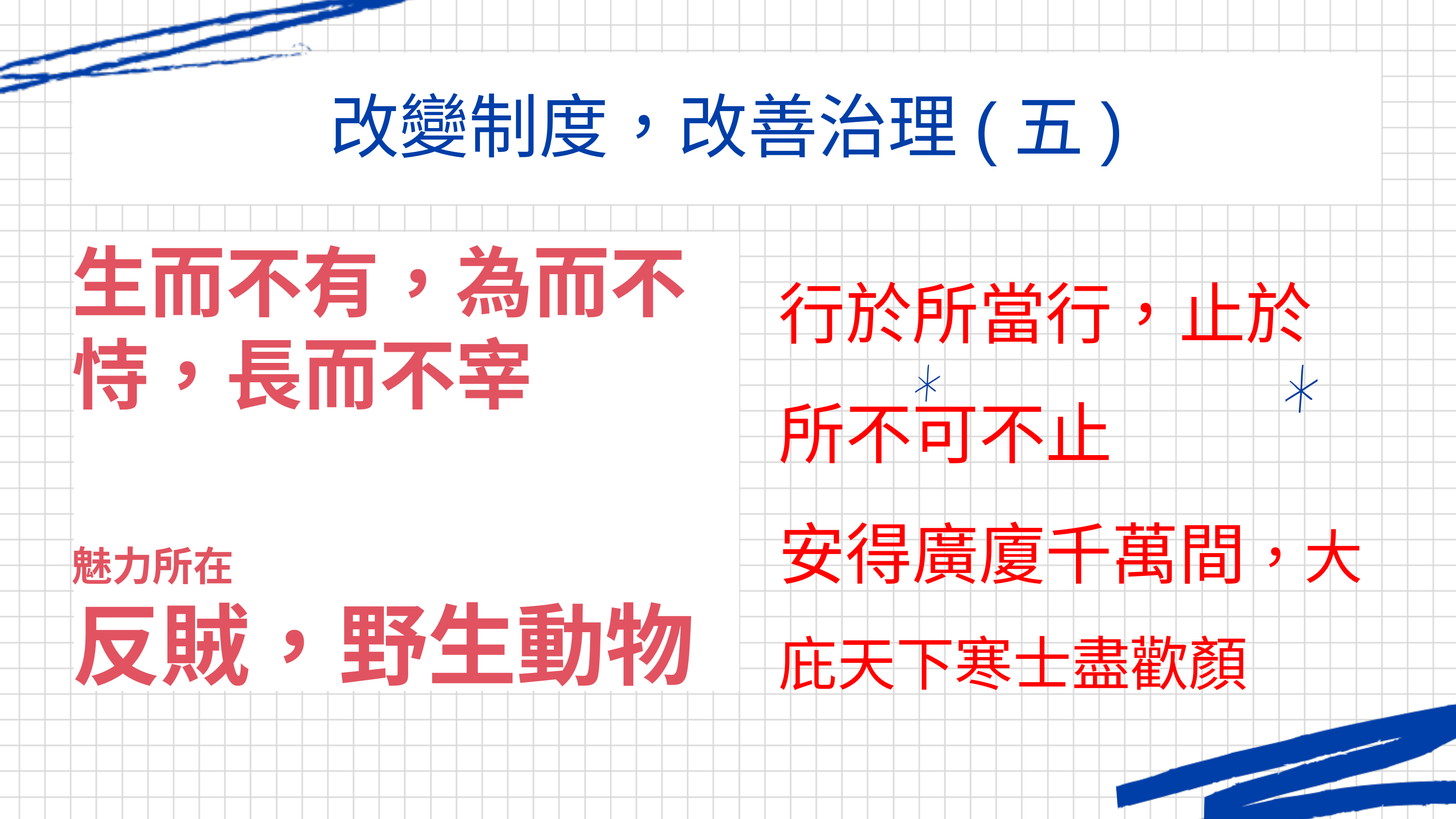

改變制度，改善治理(五)
行於所當行，止於所不可不止
安得廣廈千萬間，大庇天下寒士盡歡顏

生而不有，為而不恃，長而不宰
魅力所在
反賊，野生動物